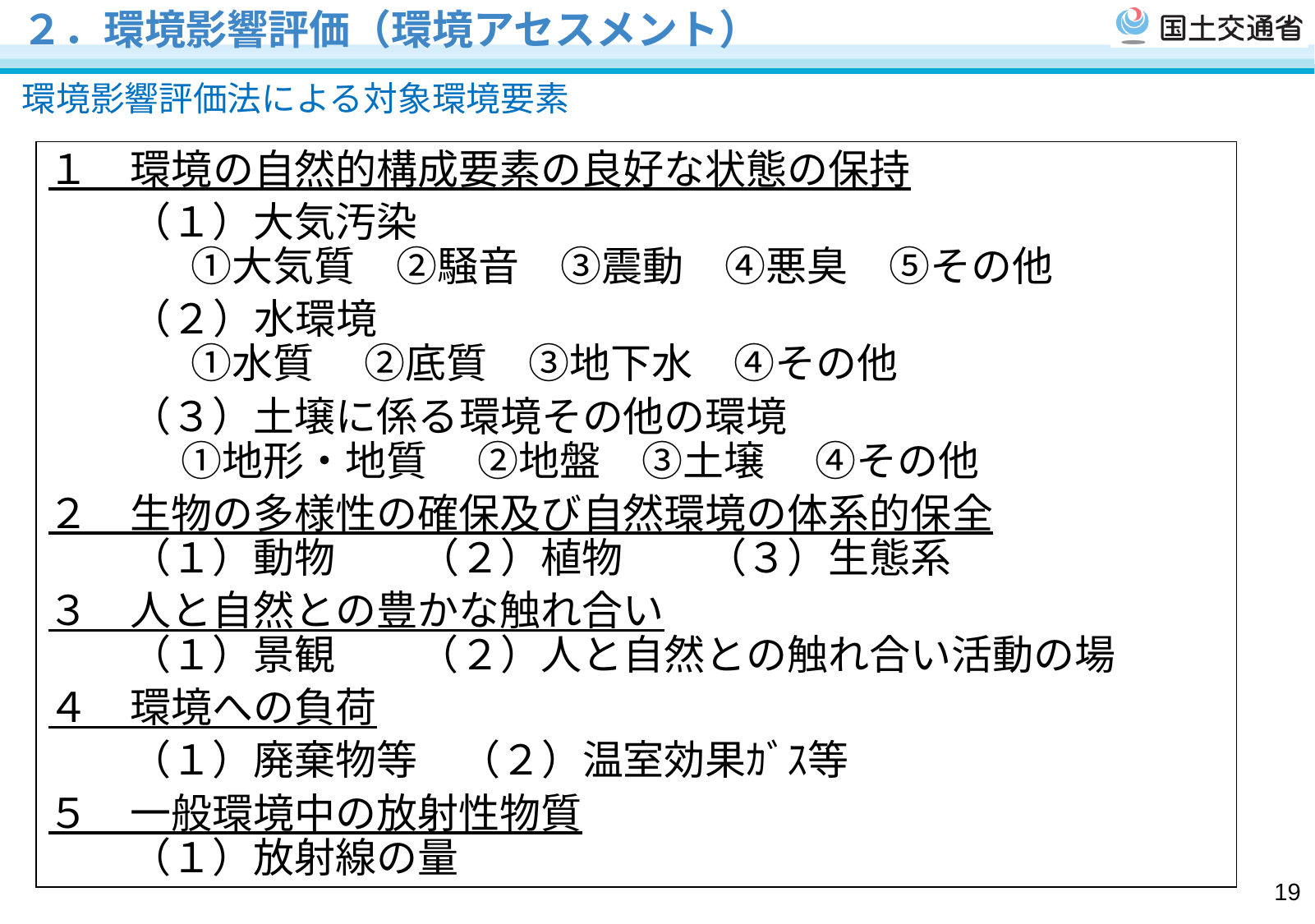

２．環境影響評価（環境アセスメント）
環境影響評価法による対象環境要素
１　環境の自然的構成要素の良好な状態の保持
　　（１）大気汚染
	 　①大気質　②騒音　③震動　④悪臭　⑤その他
　　（２）水環境
	 　①水質　 ②底質　③地下水　④その他
　　（３）土壌に係る環境その他の環境
	　 ①地形・地質 　②地盤　③土壌　 ④その他
２　生物の多様性の確保及び自然環境の体系的保全
　　（１）動物　　（２）植物　　（３）生態系
３　人と自然との豊かな触れ合い
　　（１）景観　　（２）人と自然との触れ合い活動の場
４　環境への負荷
　　（１）廃棄物等　（２）温室効果ｶﾞｽ等
５　一般環境中の放射性物質
　　（１）放射線の量
19